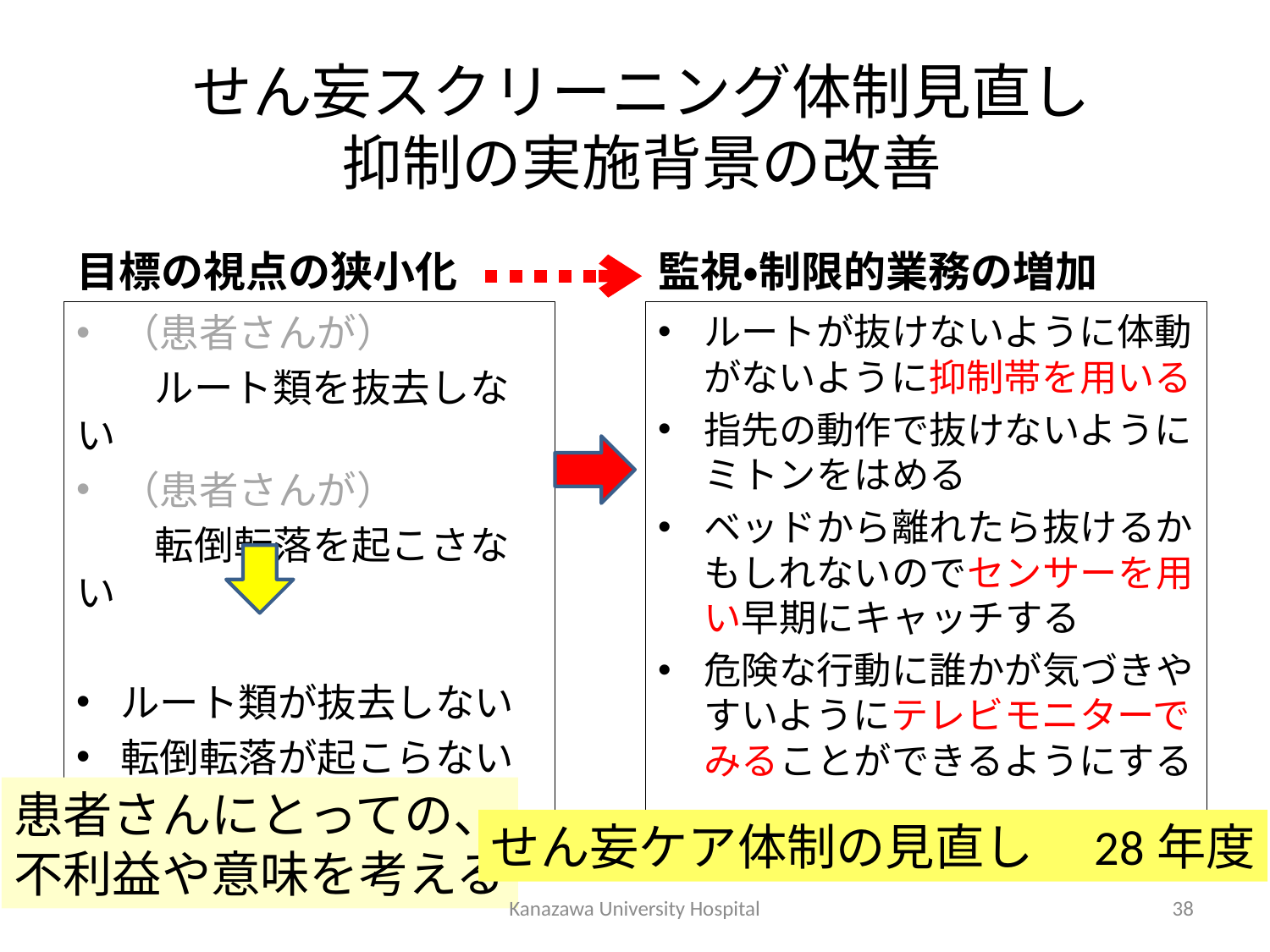

# せん妄スクリーニング体制見直し 抑制の実施背景の改善
目標の視点の狭小化
監視・制限的業務の増加
（患者さんが）
　　ルート類を抜去しない
（患者さんが）
　　転倒転落を起こさない

ルート類が抜去しない
転倒転落が起こらない
ルートが抜けないように体動がないように抑制帯を用いる
指先の動作で抜けないようにミトンをはめる
ベッドから離れたら抜けるかもしれないのでセンサーを用い早期にキャッチする
危険な行動に誰かが気づきやすいようにテレビモニターでみることができるようにする

患者さんにとっての、
不利益や意味を考える
せん妄ケア体制の見直し　28年度
Kanazawa University Hospital
38